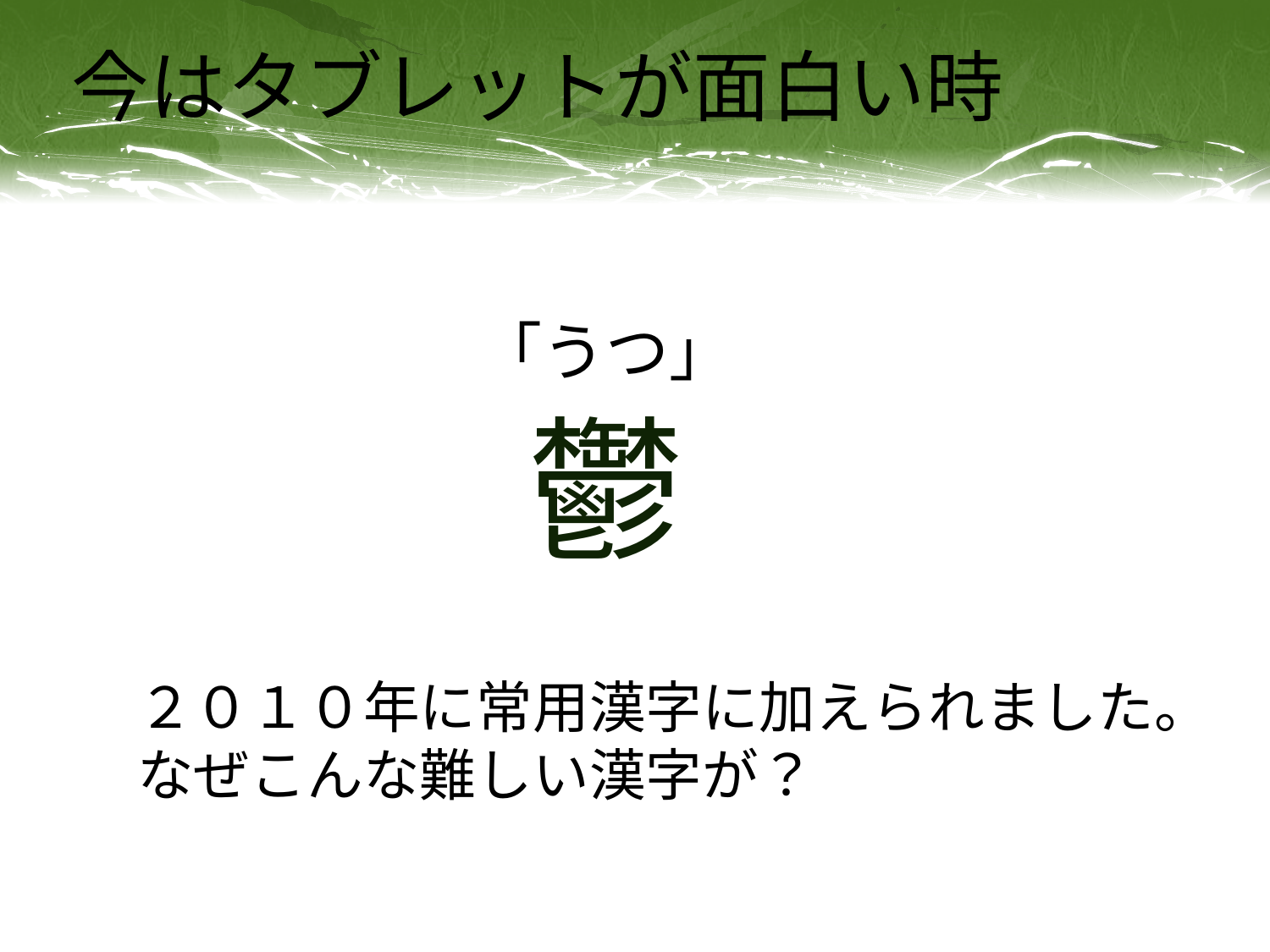

# 今はタブレットが面白い時

　　　　　　　　鬱
「うつ」
２０１０年に常用漢字に加えられました。
なぜこんな難しい漢字が？